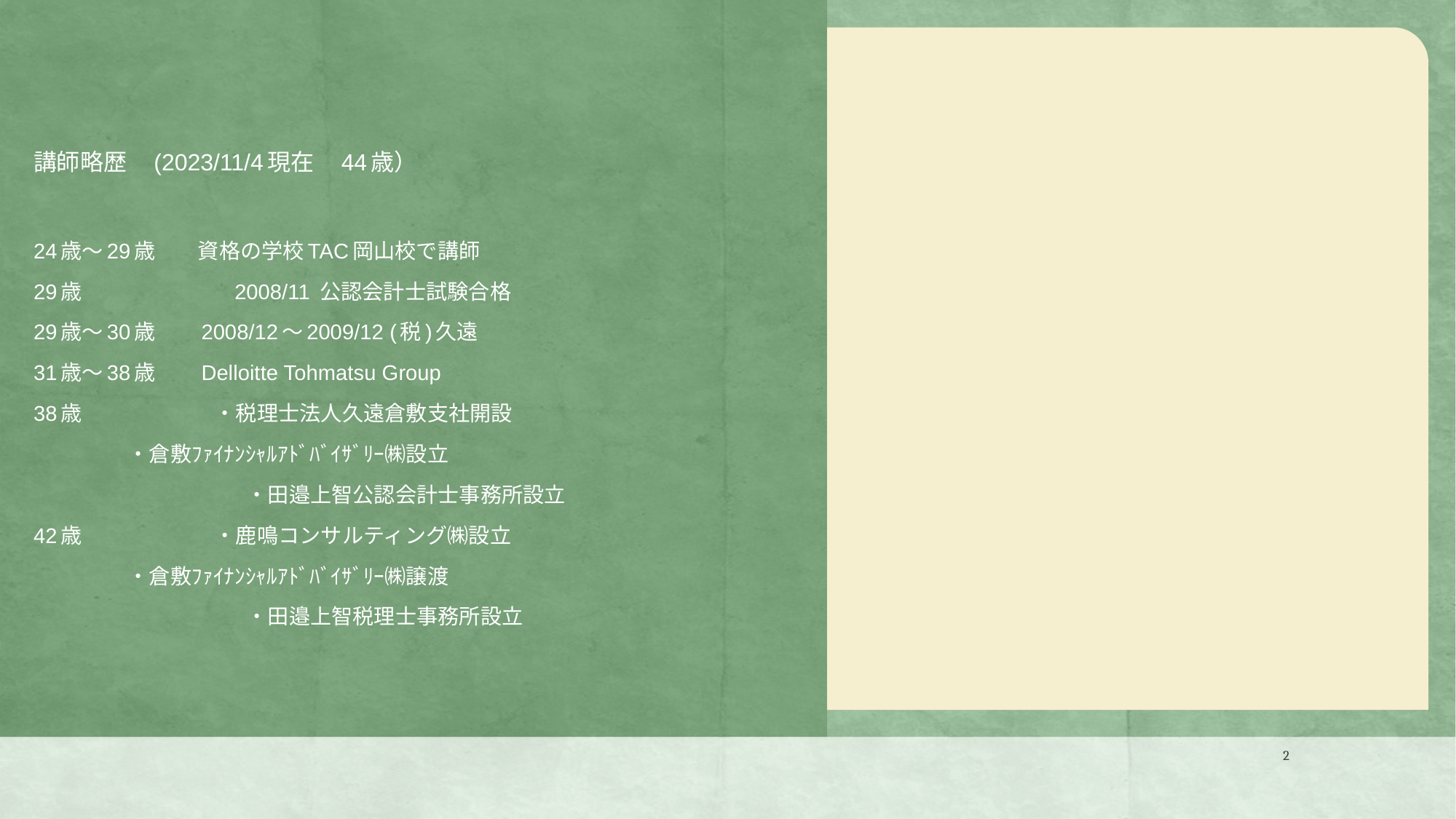

# 講師略歴　(2023/11/4現在　44歳） 24歳～29歳　　資格の学校TAC岡山校で講師 29歳　　　　　　　2008/11 公認会計士試験合格 29歳～30歳　　2008/12～2009/12 (税)久遠 31歳～38歳　　Delloitte Tohmatsu Group 　　　　　　　　　　 38歳　　　　　　 ・税理士法人久遠倉敷支社開設 ・倉敷ﾌｧｲﾅﾝｼｬﾙｱﾄﾞﾊﾞｲｻﾞﾘｰ㈱設立 　　　　　　　　　　・田邉上智公認会計士事務所設立 　　　　　　　　　　 42歳　　　　　　 ・鹿鳴コンサルティング㈱設立 ・倉敷ﾌｧｲﾅﾝｼｬﾙｱﾄﾞﾊﾞｲｻﾞﾘｰ㈱譲渡 　　　　　　　　　　・田邉上智税理士事務所設立
2